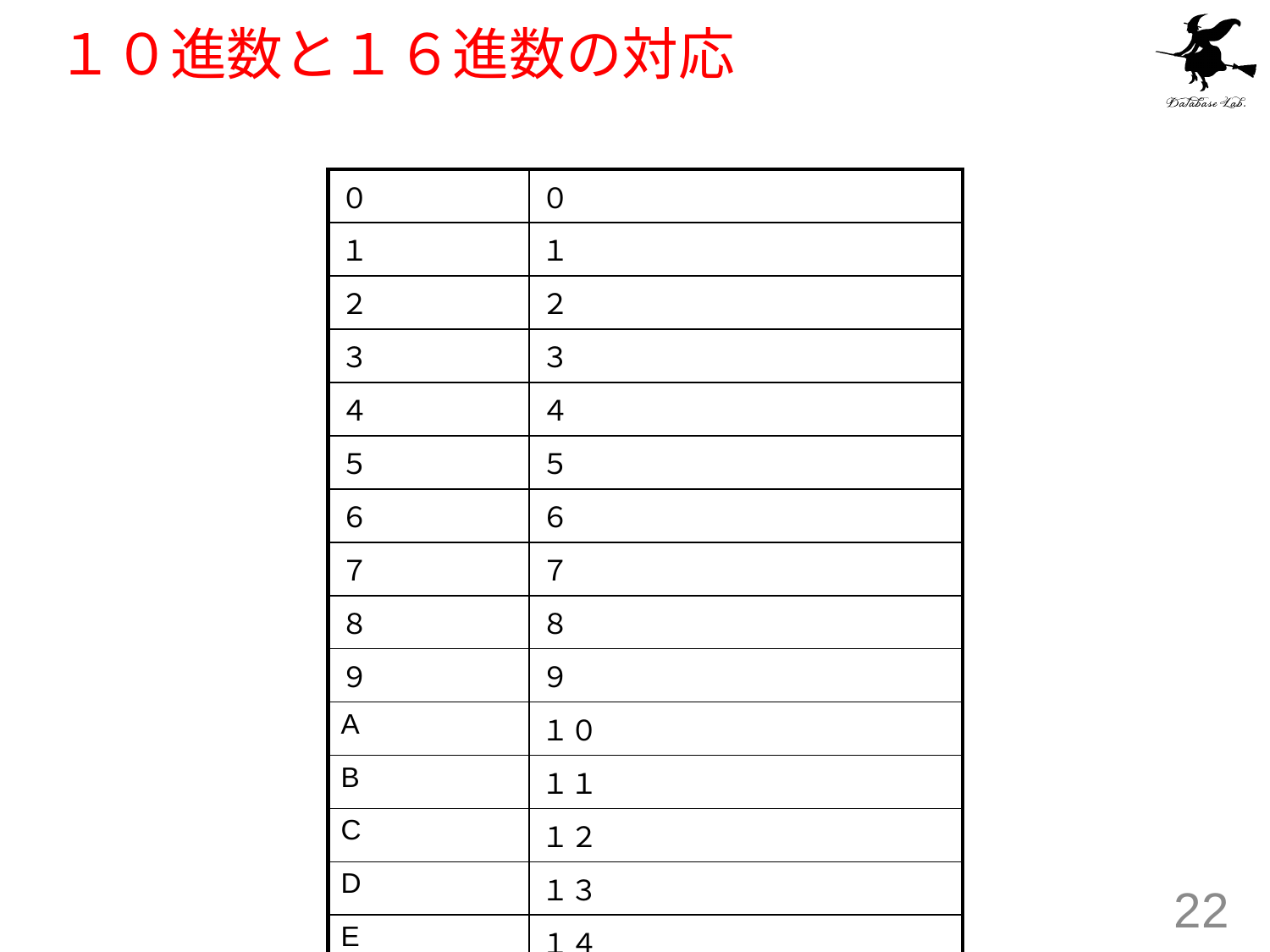

# １０進数と１６進数の対応
| ０ | ０ |
| --- | --- |
| １ | １ |
| ２ | ２ |
| ３ | ３ |
| ４ | ４ |
| ５ | ５ |
| ６ | ６ |
| ７ | ７ |
| ８ | ８ |
| ９ | ９ |
| A | １０ |
| B | １１ |
| C | １２ |
| D | １３ |
| E | １４ |
| F | １５ |
22